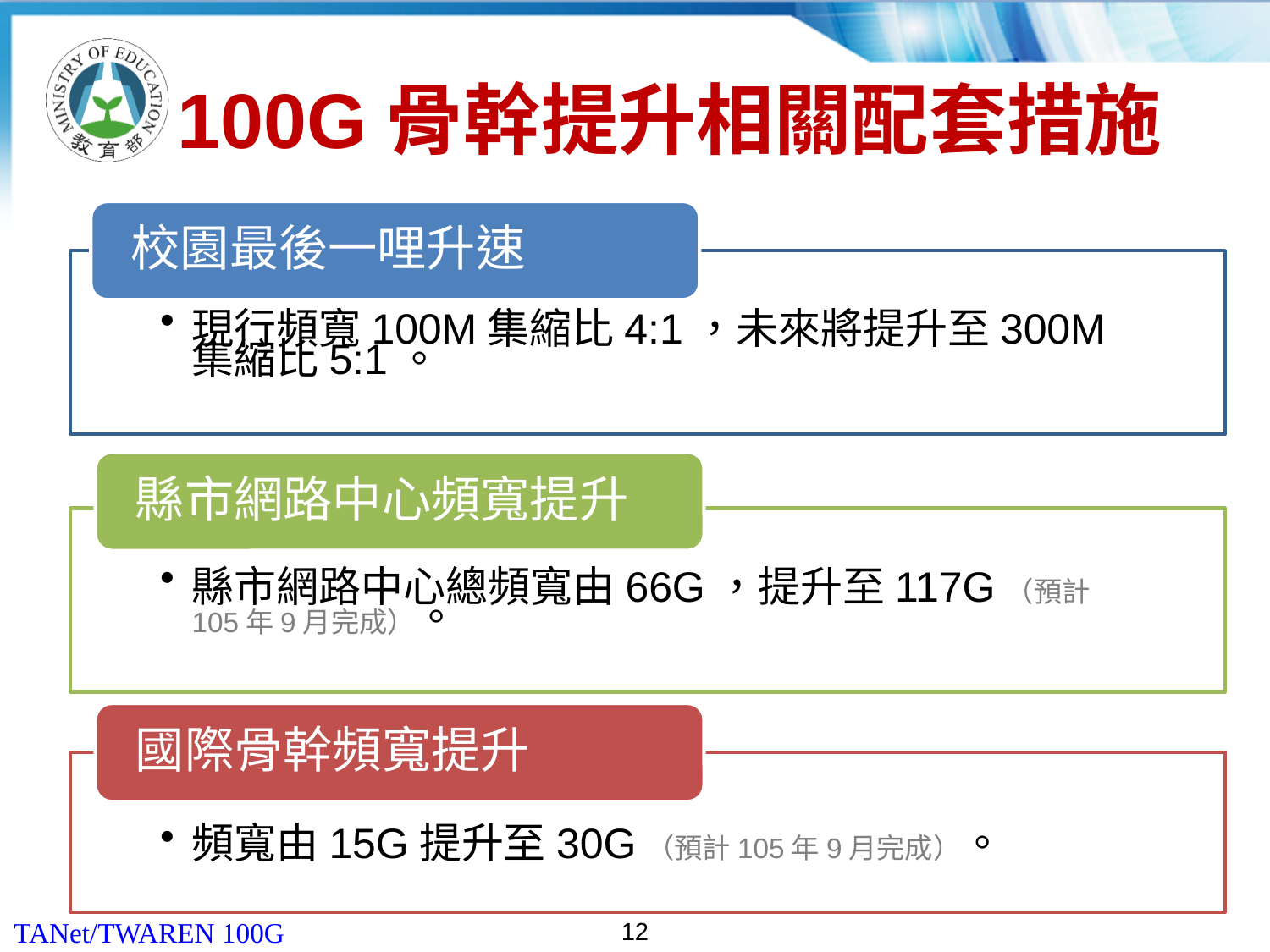

# 100G骨幹提升相關配套措施
現行頻寬100M集縮比4:1，未來將提升至300M集縮比5:1。
校園最後一哩升速
縣市網路中心總頻寬由66G，提升至117G（預計105年9月完成）。
縣市網路中心頻寬提升
頻寬由15G提升至30G（預計105年9月完成）。
國際骨幹頻寬提升
12